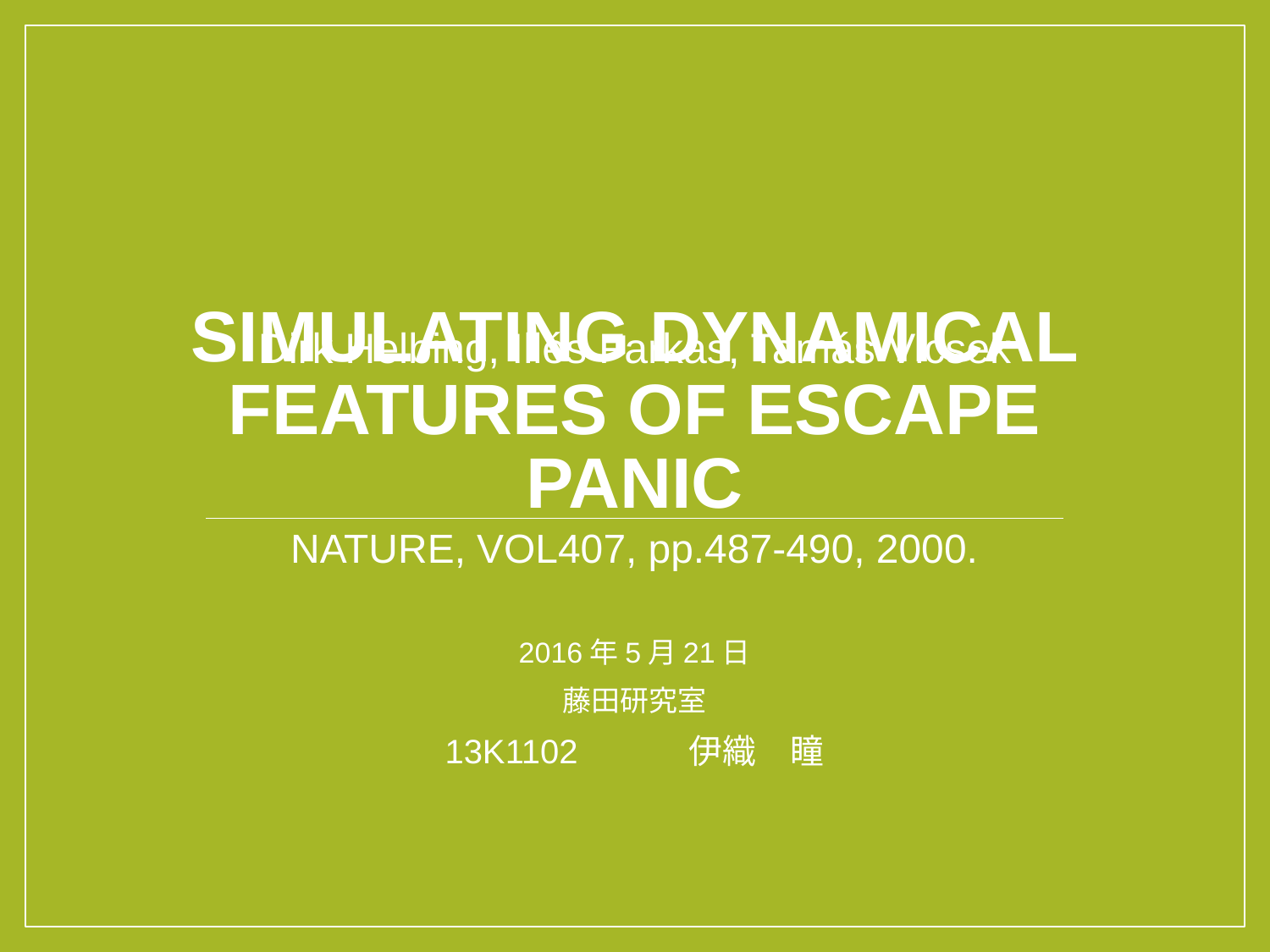

# Simulating dynamical features of escape panic
Dirk Helbing, Illés Farkas, Tamás Vicsek
NATURE, VOL407, pp.487-490, 2000.

2016年5月21日
藤田研究室
13K1102	伊織　瞳